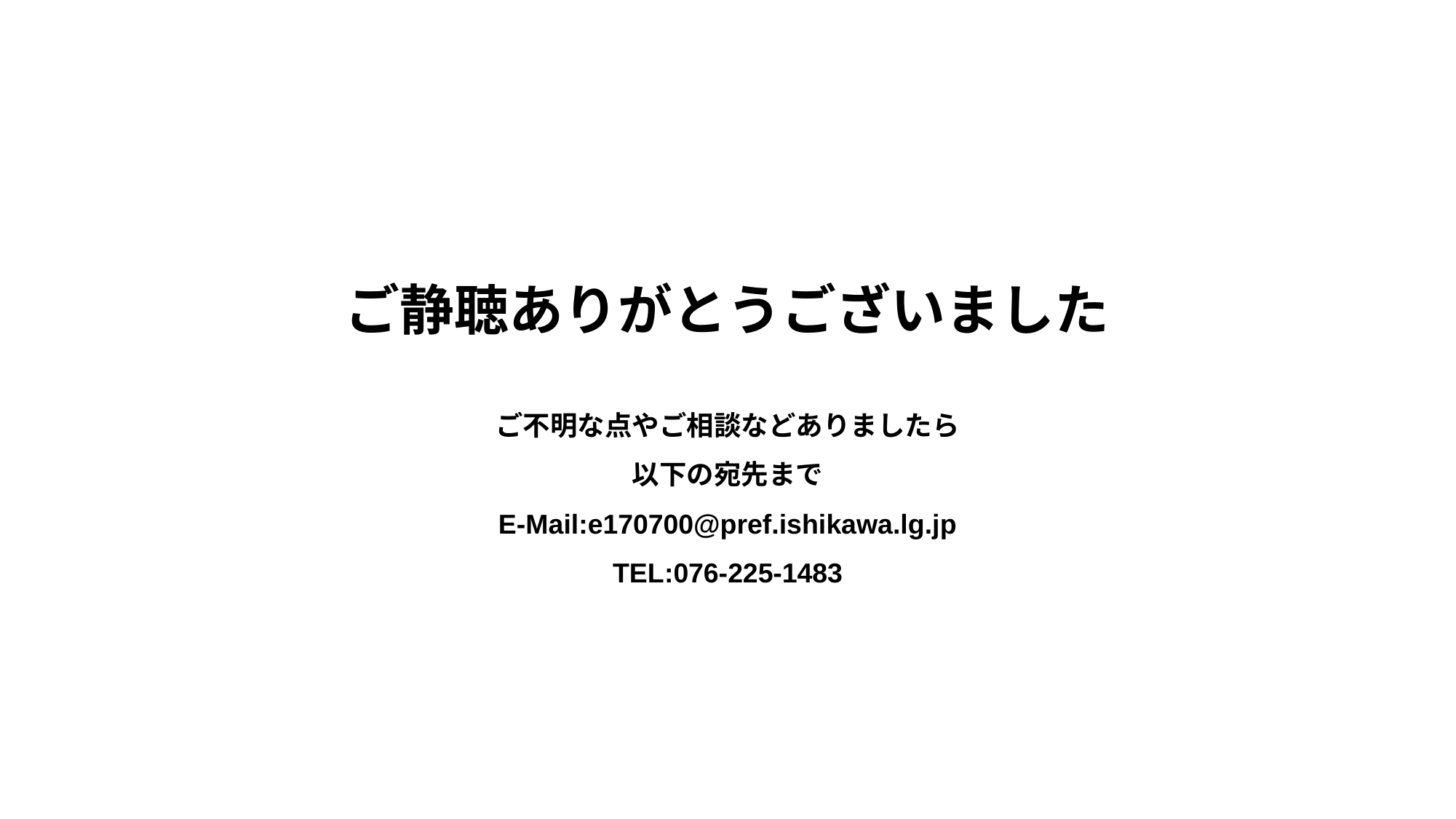

ご静聴ありがとうございました
ご不明な点やご相談などありましたら
以下の宛先まで
E-Mail:e170700@pref.ishikawa.lg.jp
TEL:076-225-1483